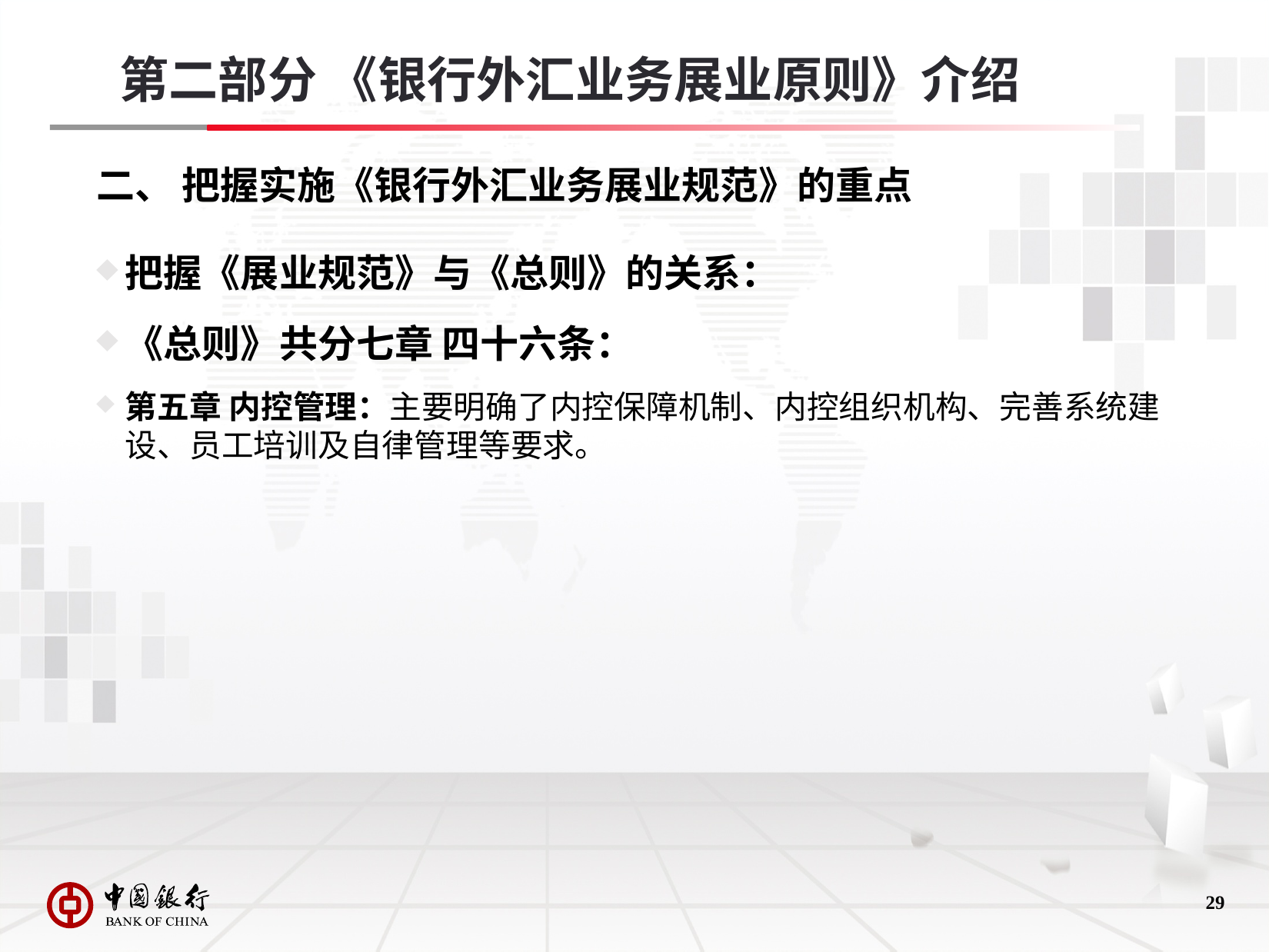

第二部分 《银行外汇业务展业原则》介绍
# 二、 把握实施《银行外汇业务展业规范》的重点
把握《展业规范》与《总则》的关系：
《总则》共分七章 四十六条：
第五章 内控管理：主要明确了内控保障机制、内控组织机构、完善系统建设、员工培训及自律管理等要求。

29